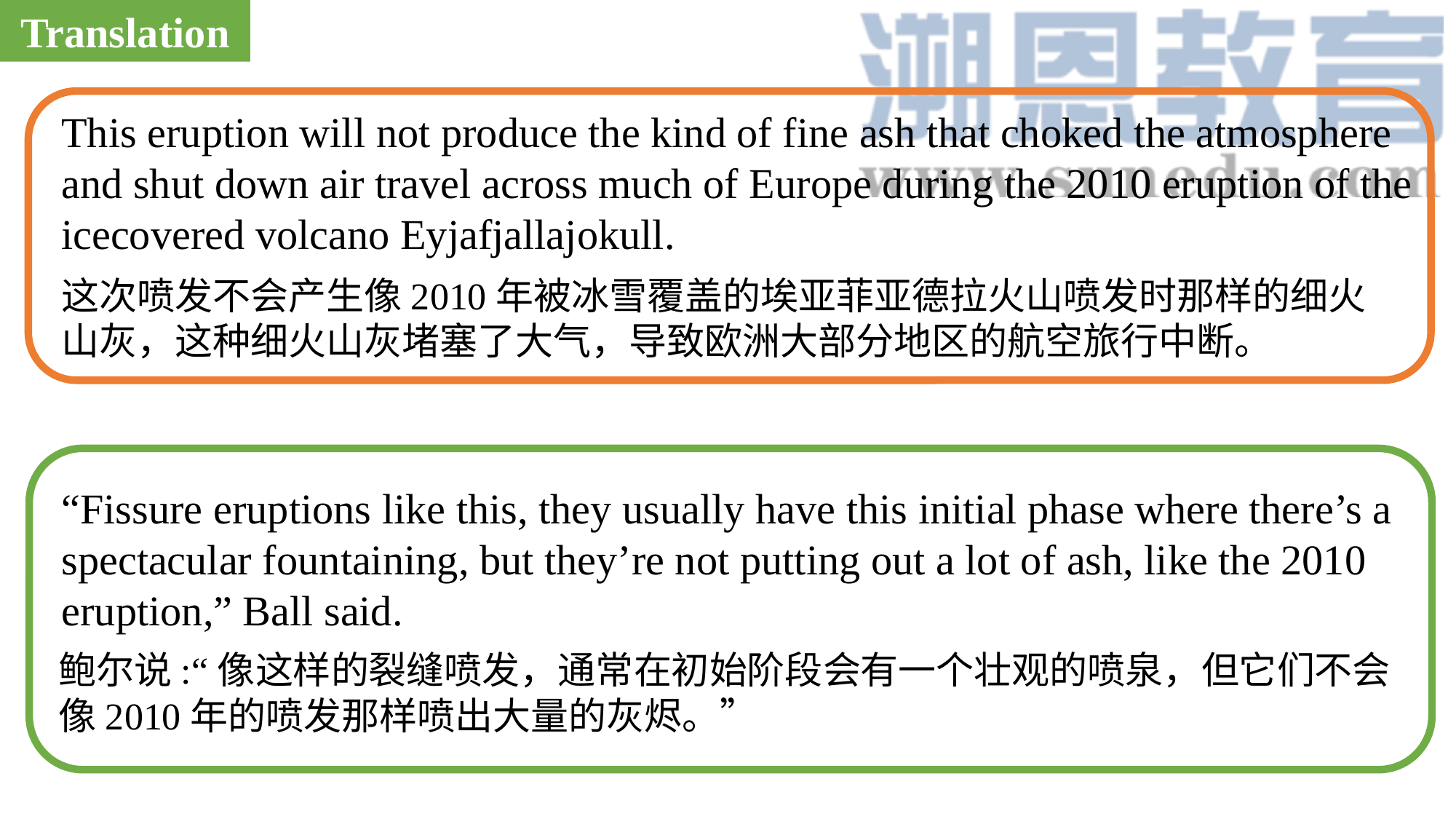

Translation

This eruption will not produce the kind of fine ash that choked the atmosphere and shut down air travel across much of Europe during the 2010 eruption of the icecovered volcano Eyjafjallajokull.
这次喷发不会产生像2010年被冰雪覆盖的埃亚菲亚德拉火山喷发时那样的细火山灰，这种细火山灰堵塞了大气，导致欧洲大部分地区的航空旅行中断。

“Fissure eruptions like this, they usually have this initial phase where there’s a spectacular fountaining, but they’re not putting out a lot of ash, like the 2010 eruption,” Ball said.
鲍尔说:“像这样的裂缝喷发，通常在初始阶段会有一个壮观的喷泉，但它们不会像2010年的喷发那样喷出大量的灰烬。”